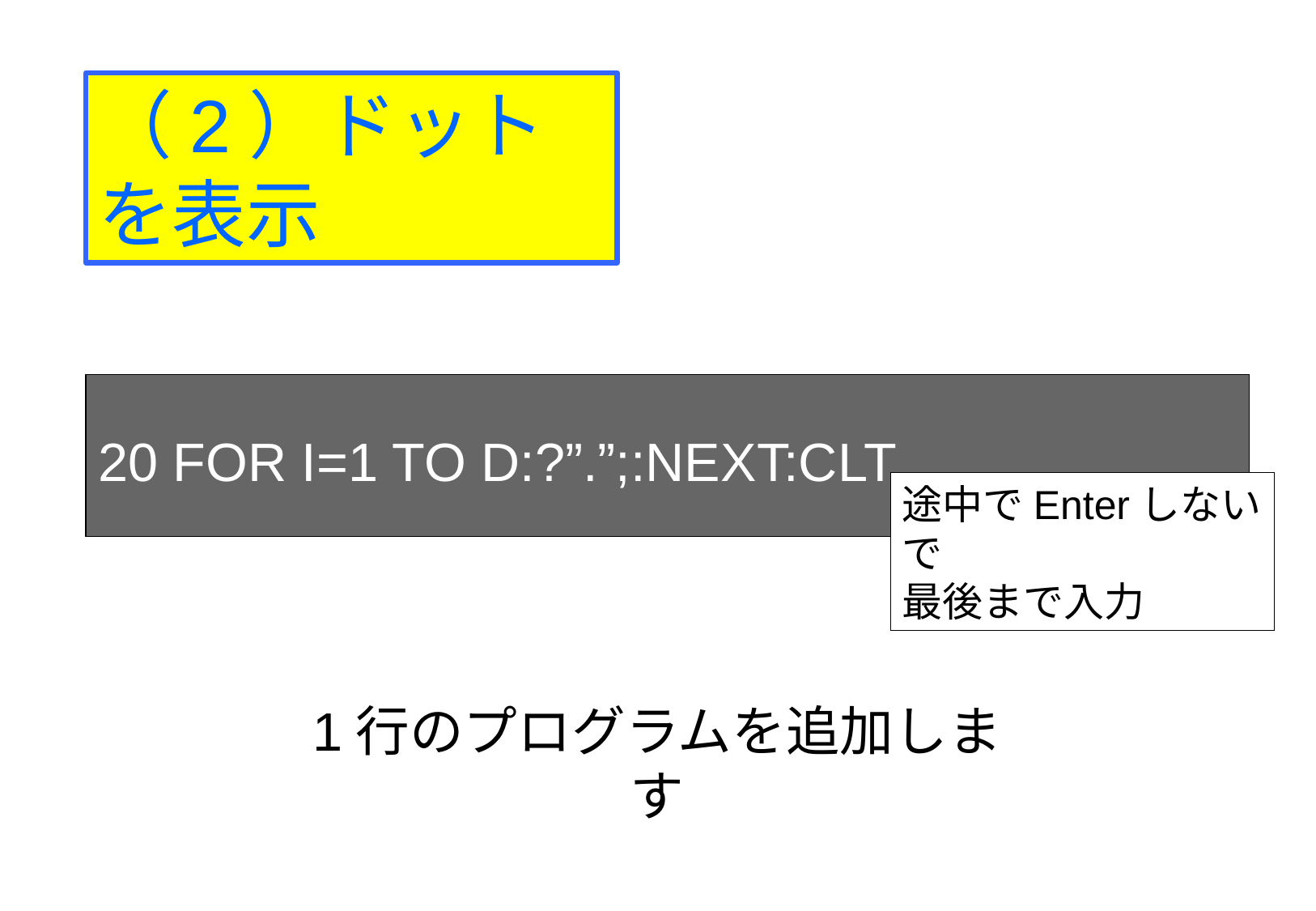

（2）ドットを表示
20 FOR I=1 TO D:?”.”;:NEXT:CLT
途中でEnterしないで
最後まで入力
1行のプログラムを追加します